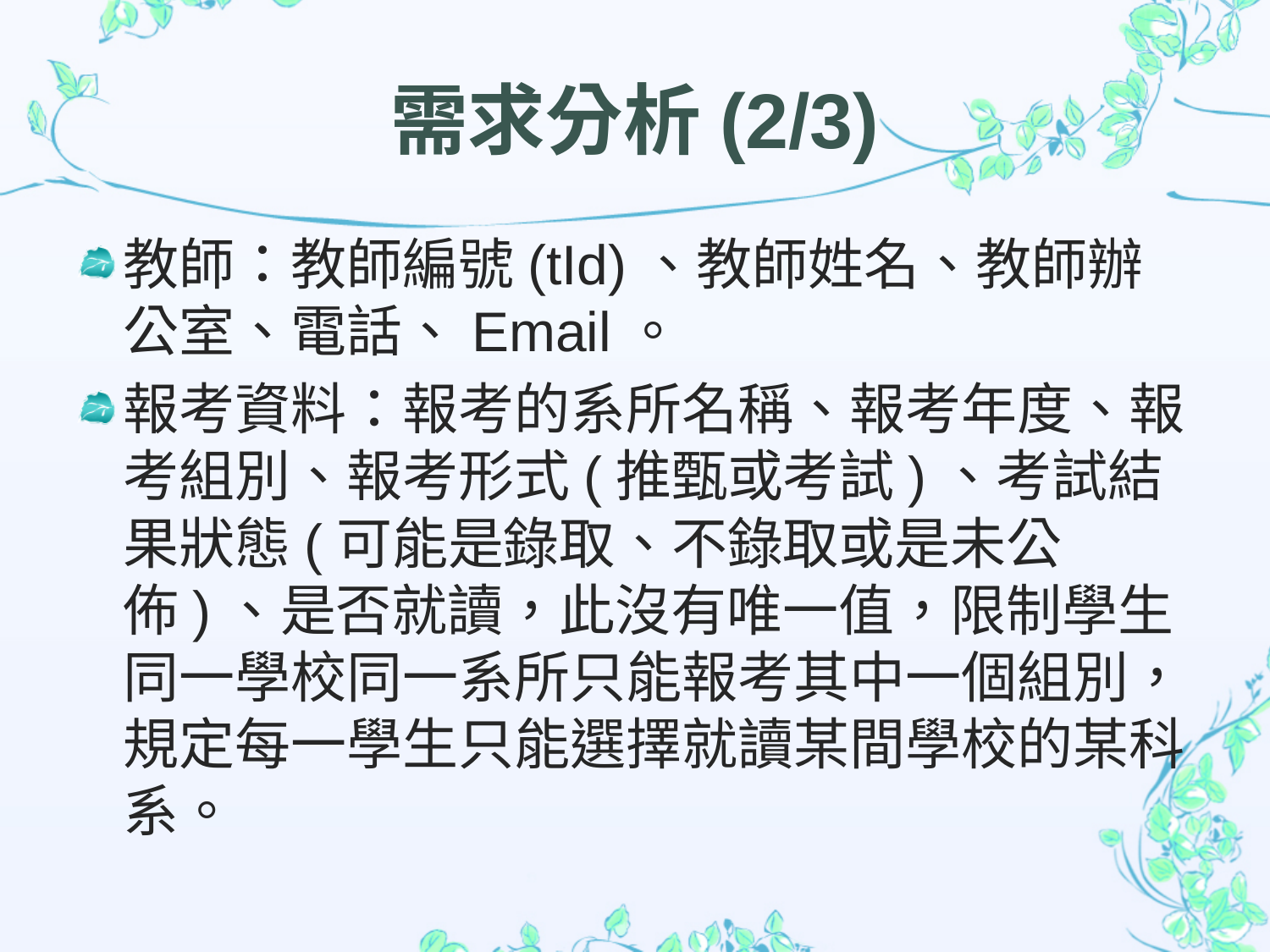

# 需求分析(2/3)
教師：教師編號(tId)、教師姓名、教師辦公室、電話、Email。
報考資料：報考的系所名稱、報考年度、報考組別、報考形式(推甄或考試)、考試結果狀態(可能是錄取、不錄取或是未公佈)、是否就讀，此沒有唯一值，限制學生同一學校同一系所只能報考其中一個組別，規定每一學生只能選擇就讀某間學校的某科系。